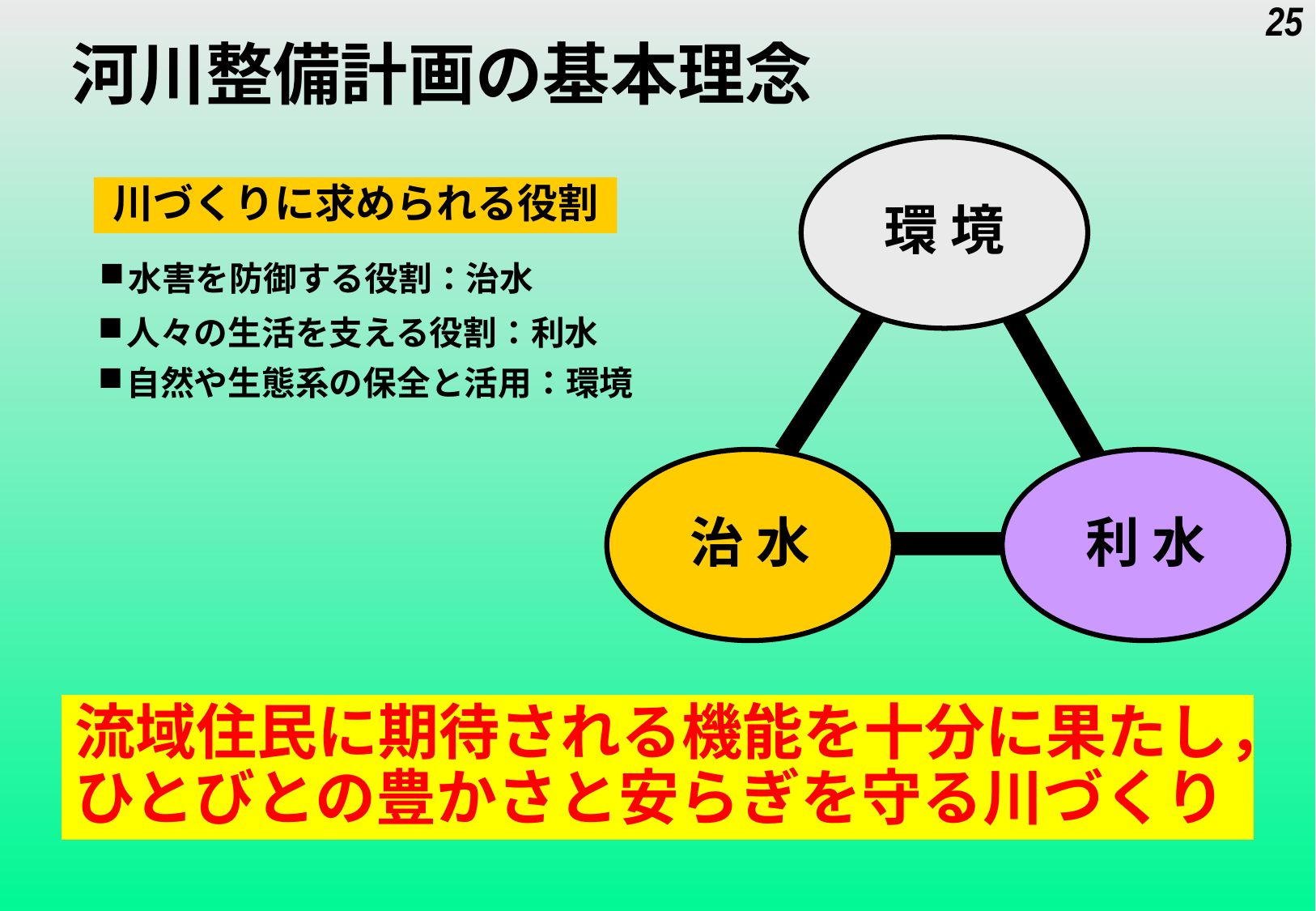

25
河川整備計画の基本理念
環 境

治 水
利 水

川づくりに求められる役割
水害を防御する役割：治水
人々の生活を支える役割：利水
自然や生態系の保全と活用：環境
流域住民に期待される機能を十分に果たし，ひとびとの豊かさと安らぎを守る川づくり